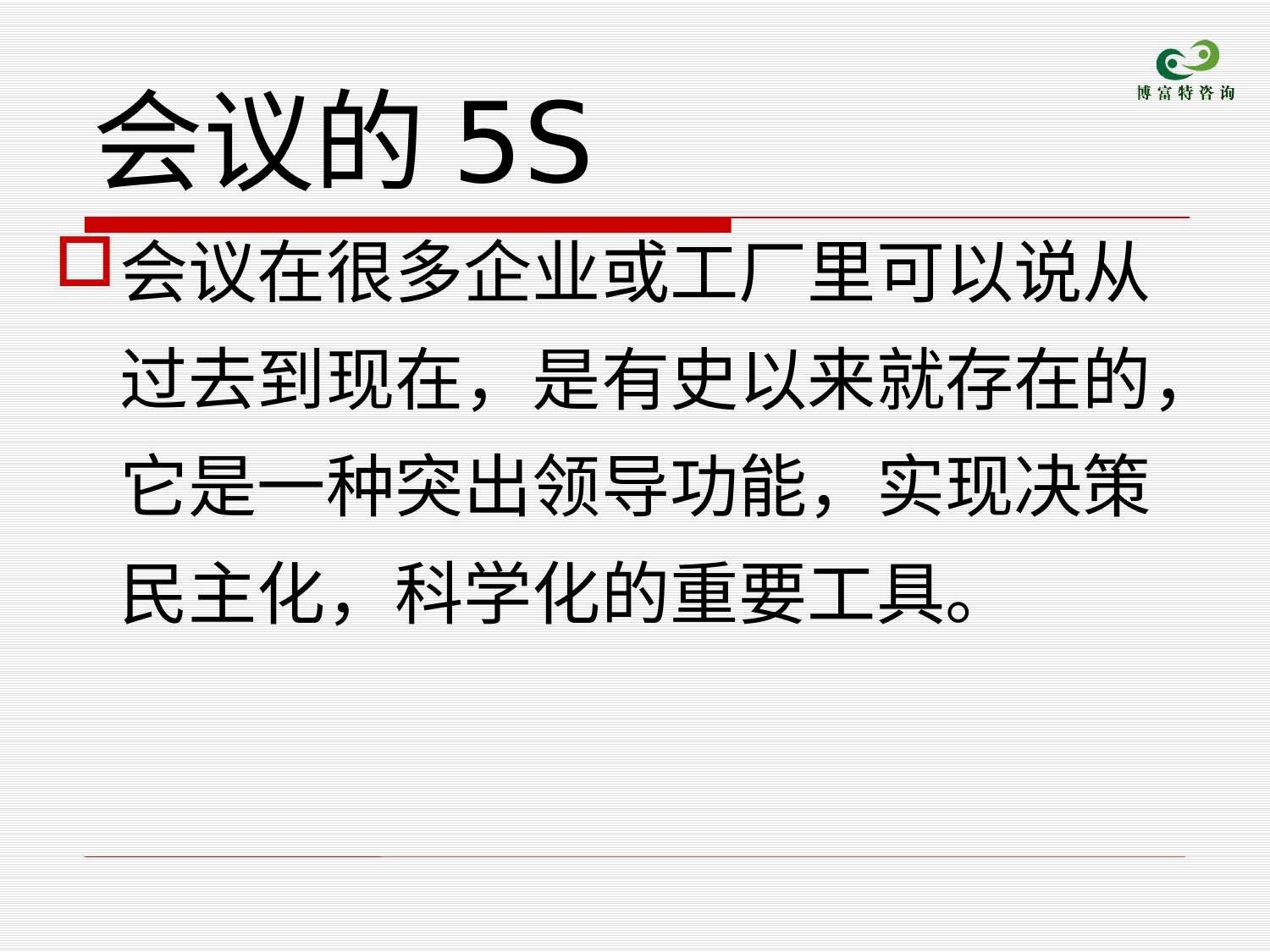

# 会议的5S

会议在很多企业或工厂里可以说从过去到现在，是有史以来就存在的，它是一种突出领导功能，实现决策民主化，科学化的重要工具。
737